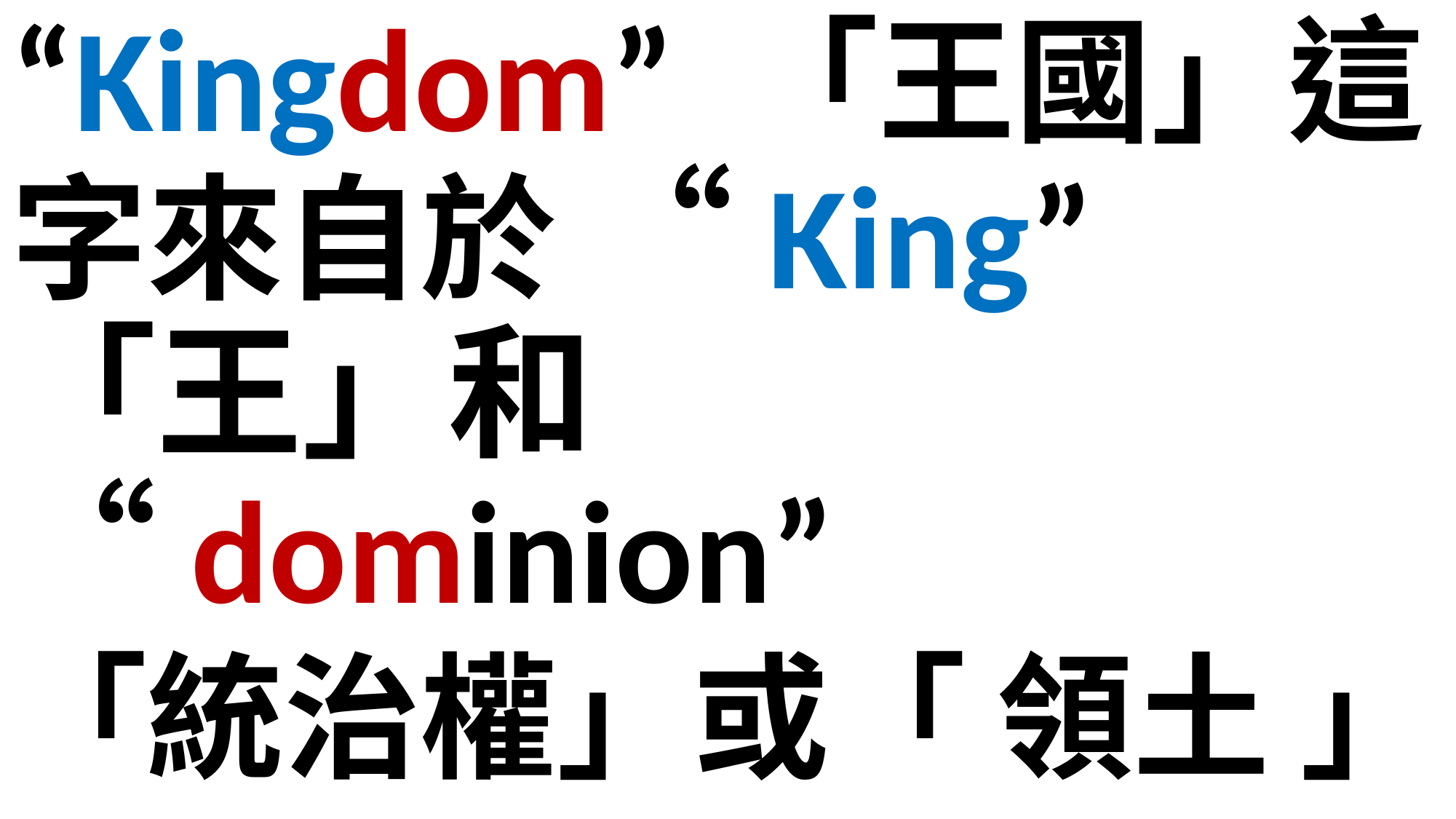

“Kingdom” 「王國」這字來自於 “King” 「王」和 “dominion”
「統治權」或「 領土 」
。